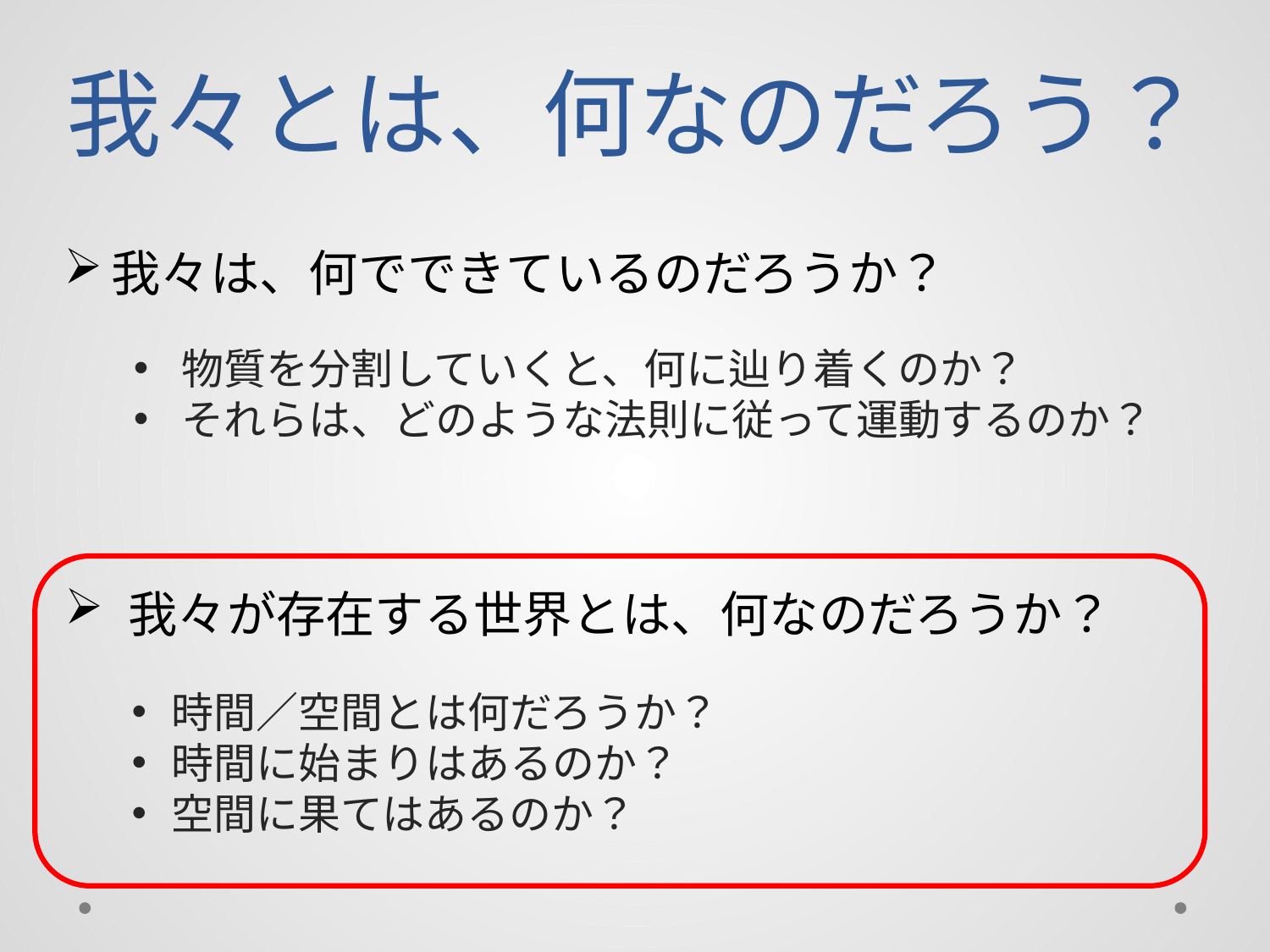

# 我々とは、何なのだろう？
我々は、何でできているのだろうか？
物質を分割していくと、何に辿り着くのか？
それらは、どのような法則に従って運動するのか？

我々が存在する世界とは、何なのだろうか？
時間／空間とは何だろうか？
時間に始まりはあるのか？
空間に果てはあるのか？